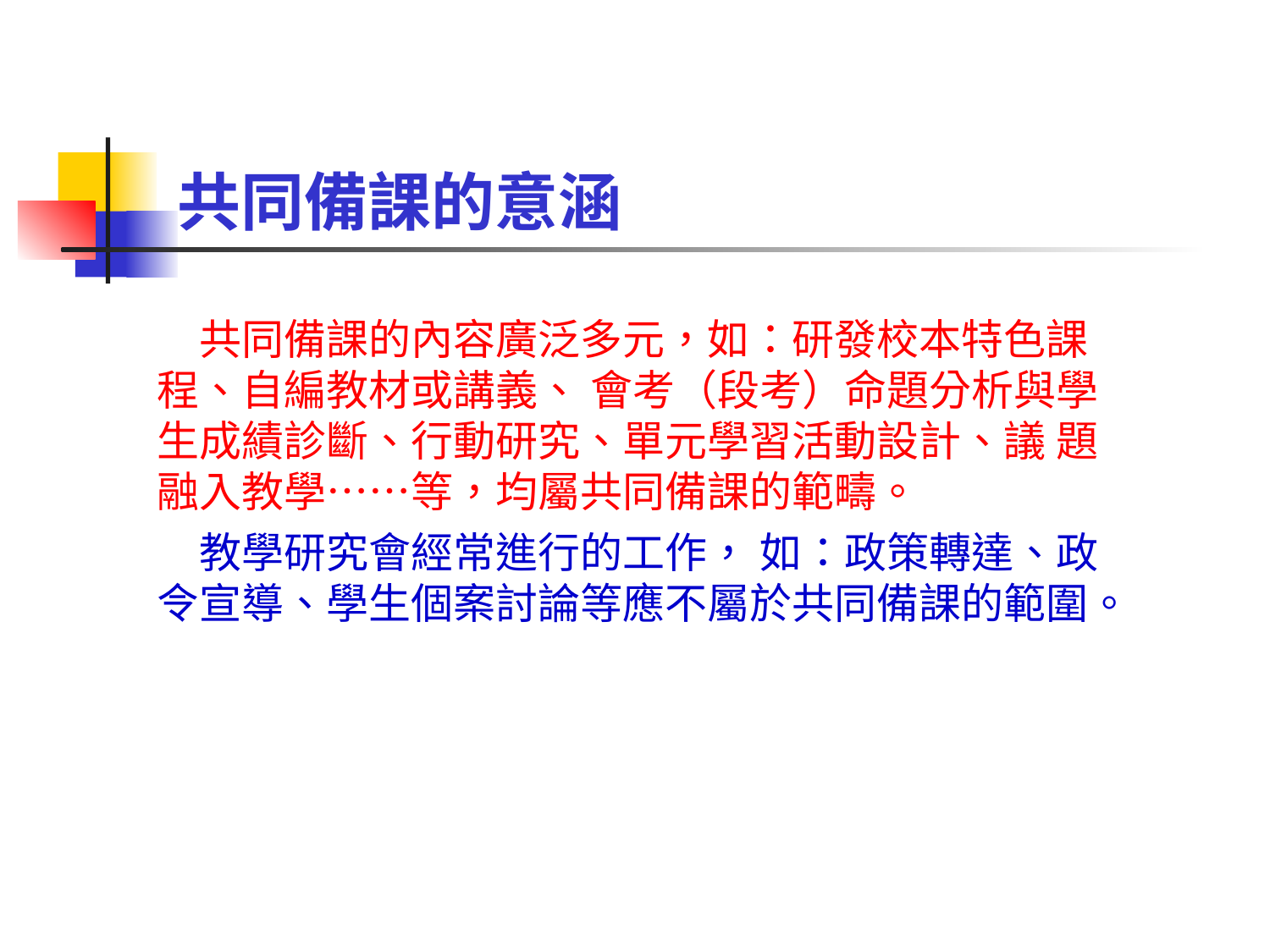

# 共同備課的意涵
　共同備課的內容廣泛多元，如：研發校本特色課程、自編教材或講義、 會考（段考）命題分析與學生成績診斷、行動研究、單元學習活動設計、議 題融入教學⋯⋯等，均屬共同備課的範疇。
　教學研究會經常進行的工作， 如：政策轉達、政令宣導、學生個案討論等應不屬於共同備課的範圍。